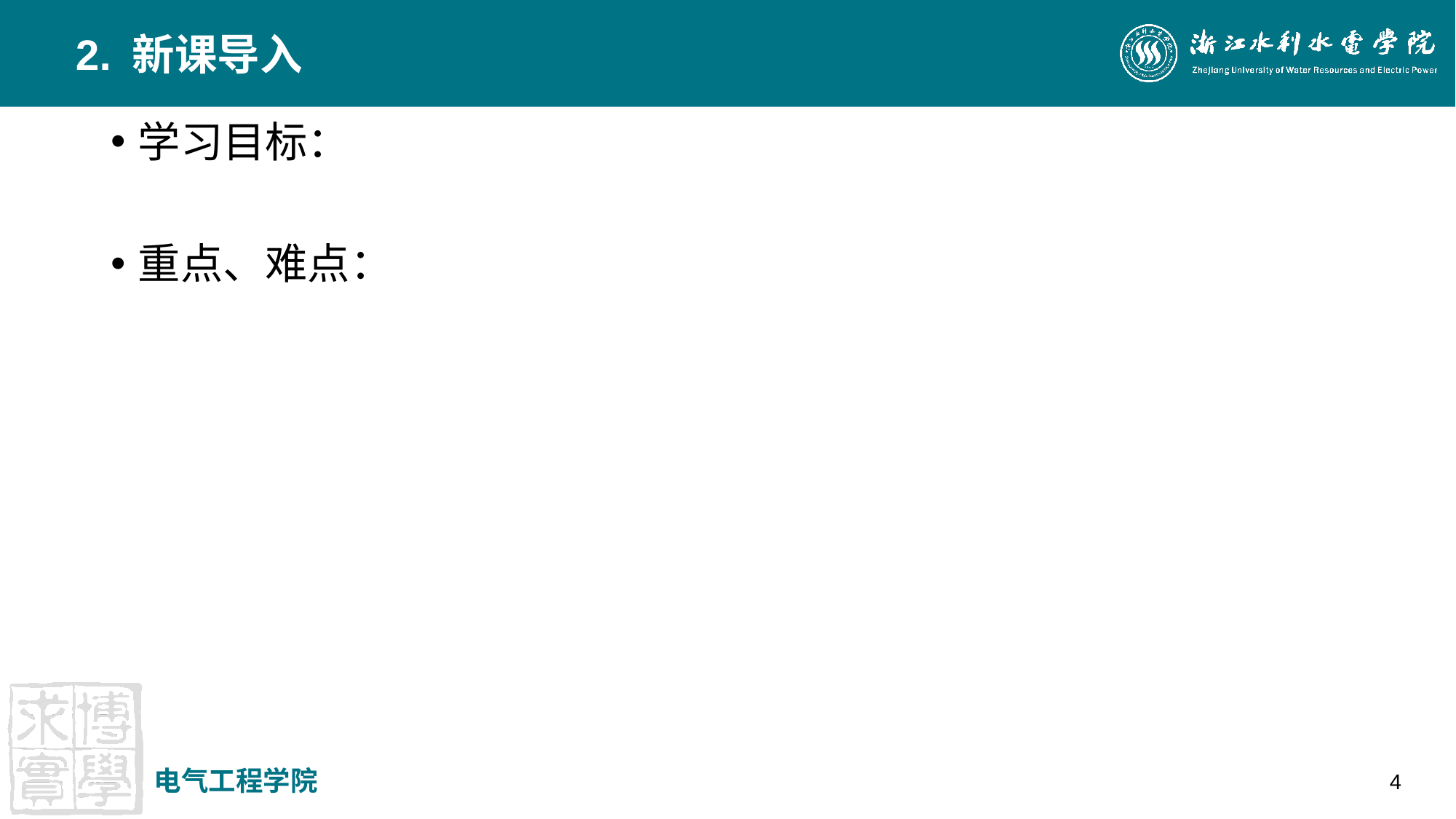

# 2. 新课导入
学习目标：

重点、难点：
电气工程学院
4